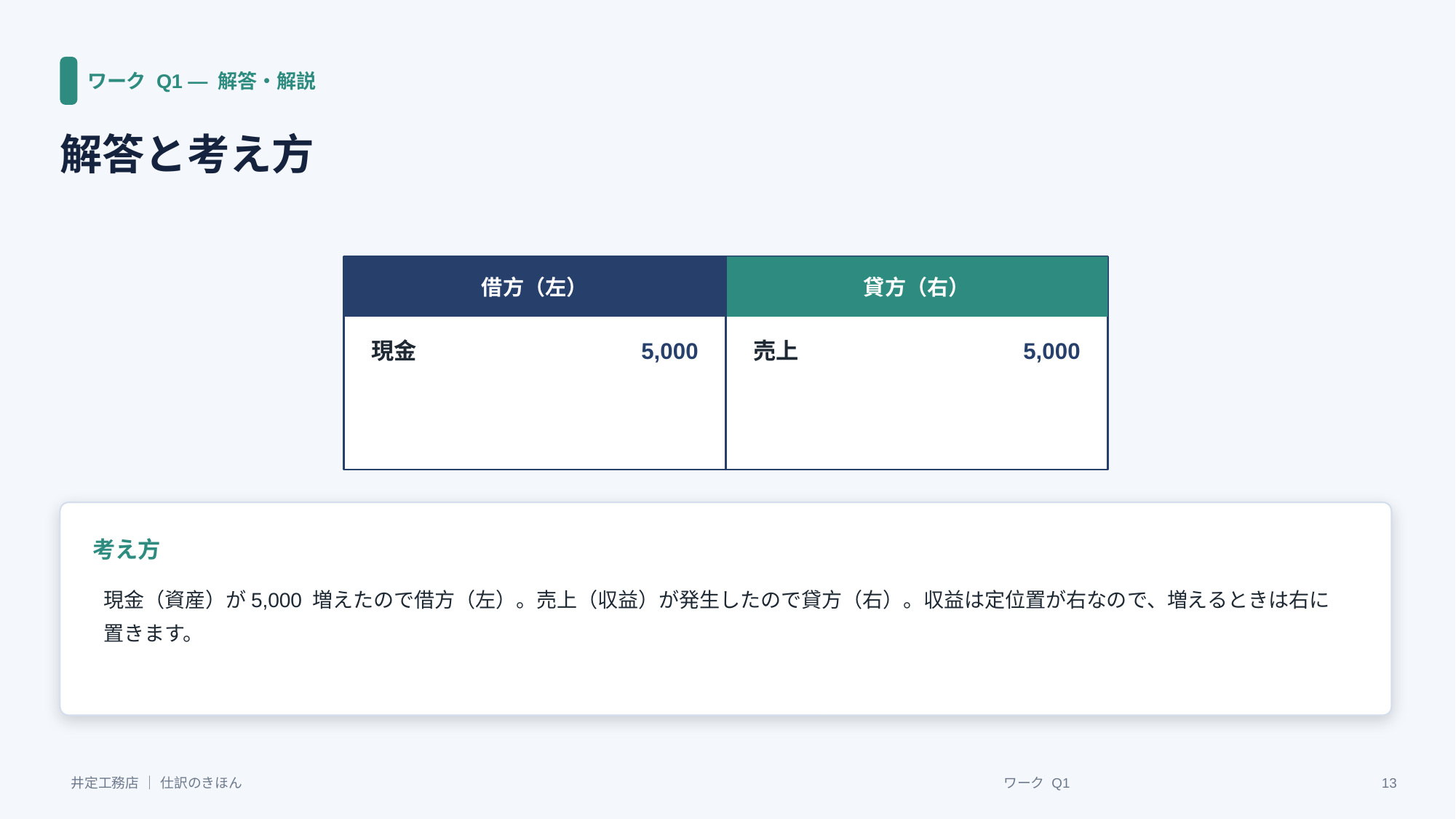

ワーク Q1 ― 解答・解説
解答と考え方

借方（左）

貸方（右）
現金
5,000
売上
5,000

考え方
現金（資産）が5,000 増えたので借方（左）。売上（収益）が発生したので貸方（右）。収益は定位置が右なので、増えるときは右に置きます。
井定工務店 ｜ 仕訳のきほん
ワーク Q1
13